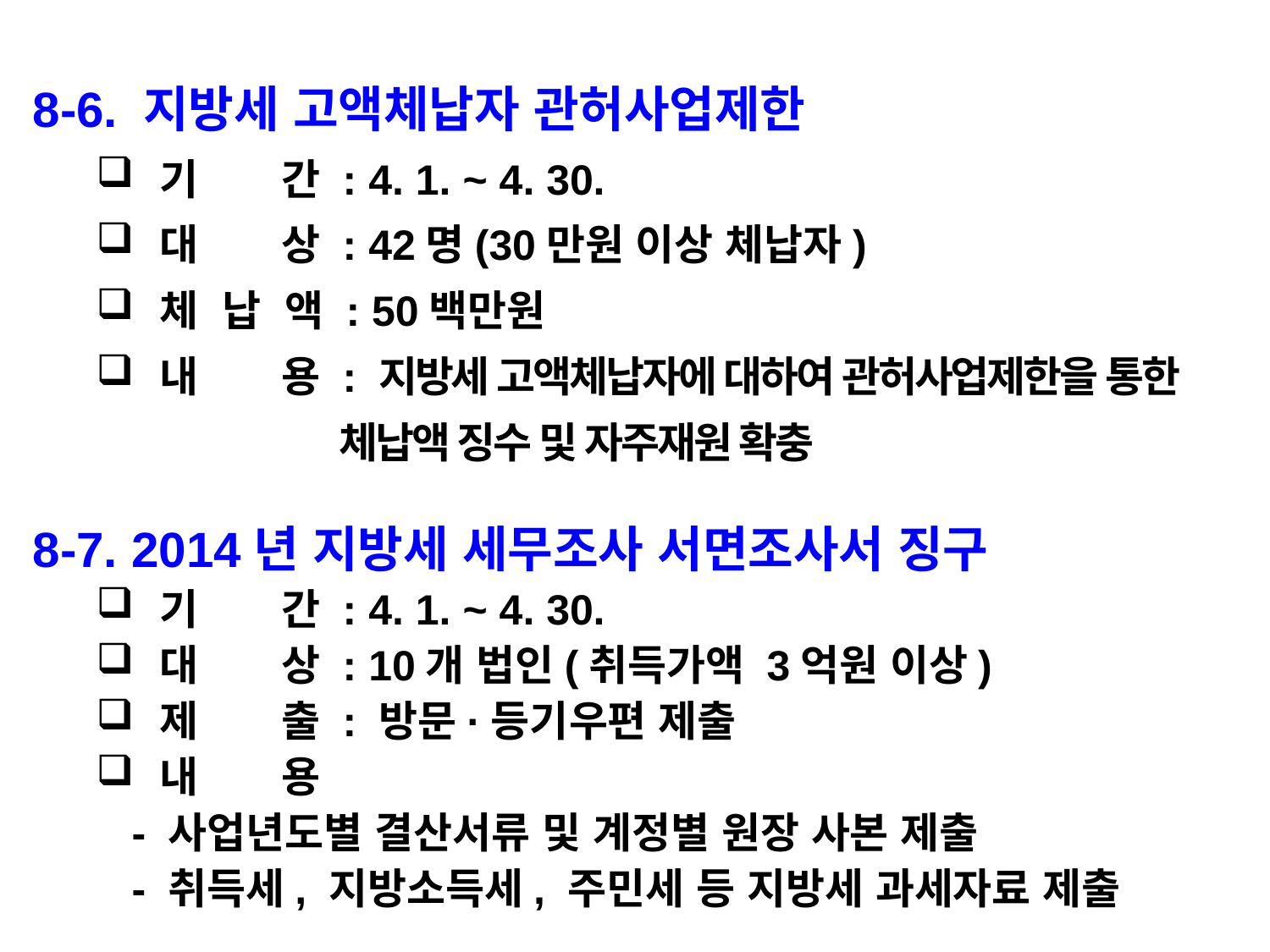

8-6. 지방세 고액체납자 관허사업제한
기       간 : 4. 1. ~ 4. 30.
대       상 : 42명(30만원 이상 체납자)
체  납  액 : 50백만원
내       용 : 지방세 고액체납자에 대하여 관허사업제한을 통한
                         체납액 징수 및 자주재원 확충
8-7. 2014년 지방세 세무조사 서면조사서 징구
기       간 : 4. 1. ~ 4. 30.
대       상 : 10개 법인(취득가액 3억원 이상)
제       출 : 방문·등기우편 제출
내       용
   - 사업년도별 결산서류 및 계정별 원장 사본 제출
   - 취득세, 지방소득세, 주민세 등 지방세 과세자료 제출